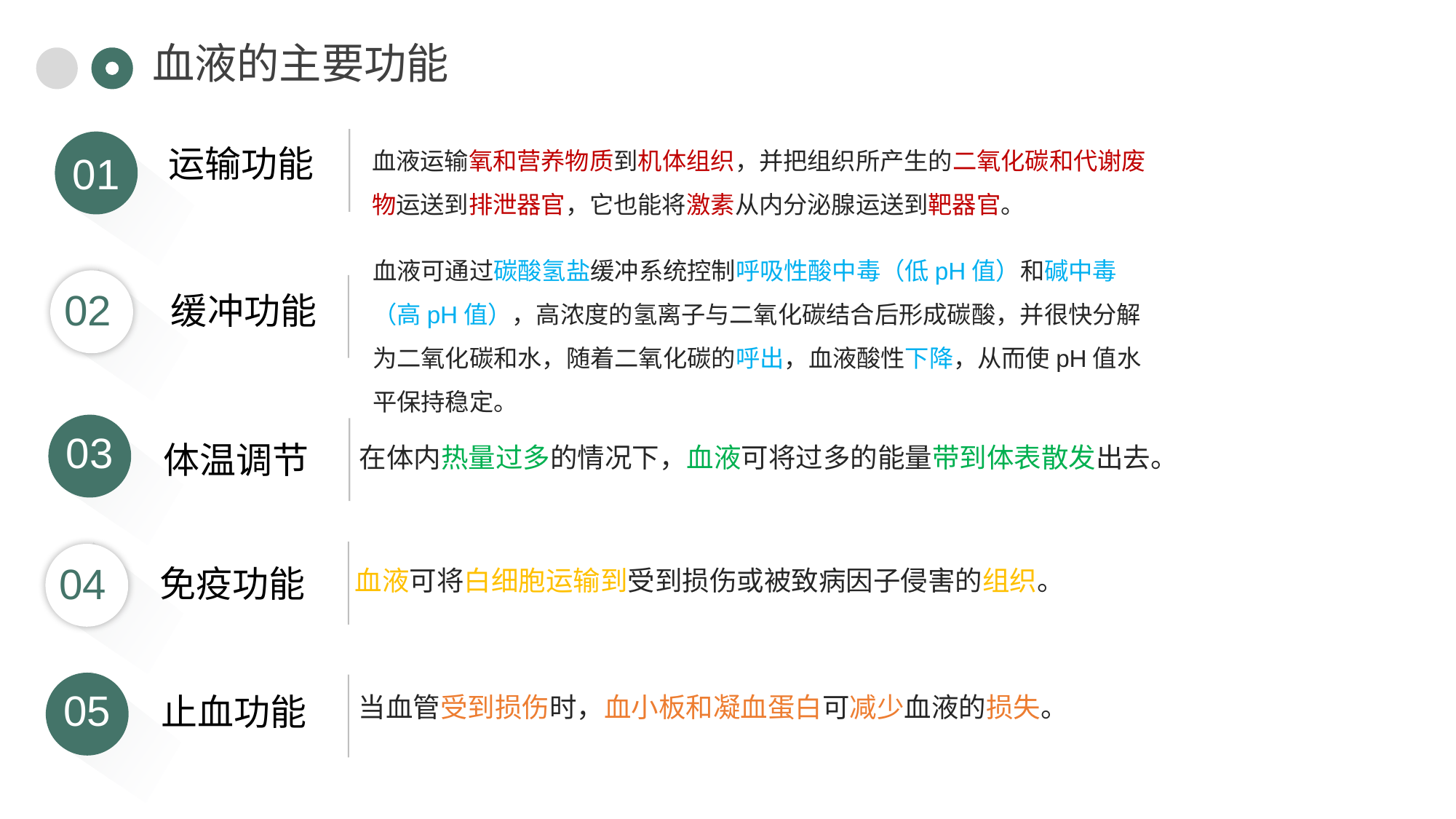

血液的主要功能

血液运输氧和营养物质到机体组织，并把组织所产生的二氧化碳和代谢废物运送到排泄器官，它也能将激素从内分泌腺运送到靶器官。

01
运输功能
血液可通过碳酸氢盐缓冲系统控制呼吸性酸中毒（低pH值）和碱中毒（高pH值），高浓度的氢离子与二氧化碳结合后形成碳酸，并很快分解为二氧化碳和水，随着二氧化碳的呼出，血液酸性下降，从而使pH值水平保持稳定。

02
缓冲功能

03
体温调节
在体内热量过多的情况下，血液可将过多的能量带到体表散发出去。

04
免疫功能
血液可将白细胞运输到受到损伤或被致病因子侵害的组织。

05
止血功能
当血管受到损伤时，血小板和凝血蛋白可减少血液的损失。